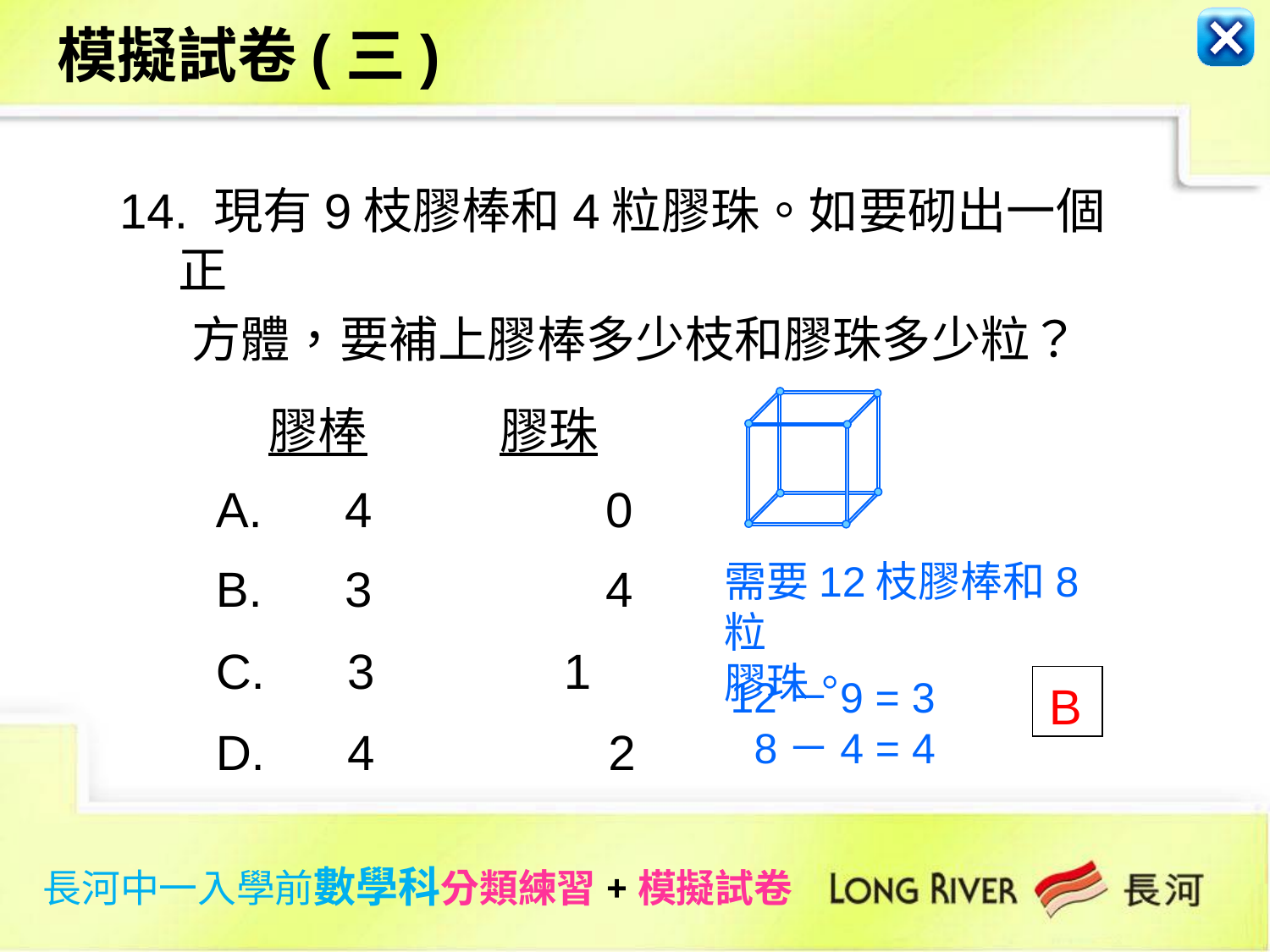

模擬試卷(三)
  14. 現有9枝膠棒和4粒膠珠。如要砌出一個正
        方體，要補上膠棒多少枝和膠珠多少粒？
               膠棒            膠珠
         A.      4                 0
         B.      3                 4
         C.      3	         1
         D.      4                 2

需要12枝膠棒和8粒
膠珠。
12－9 = 3
  8－4 = 4

 B